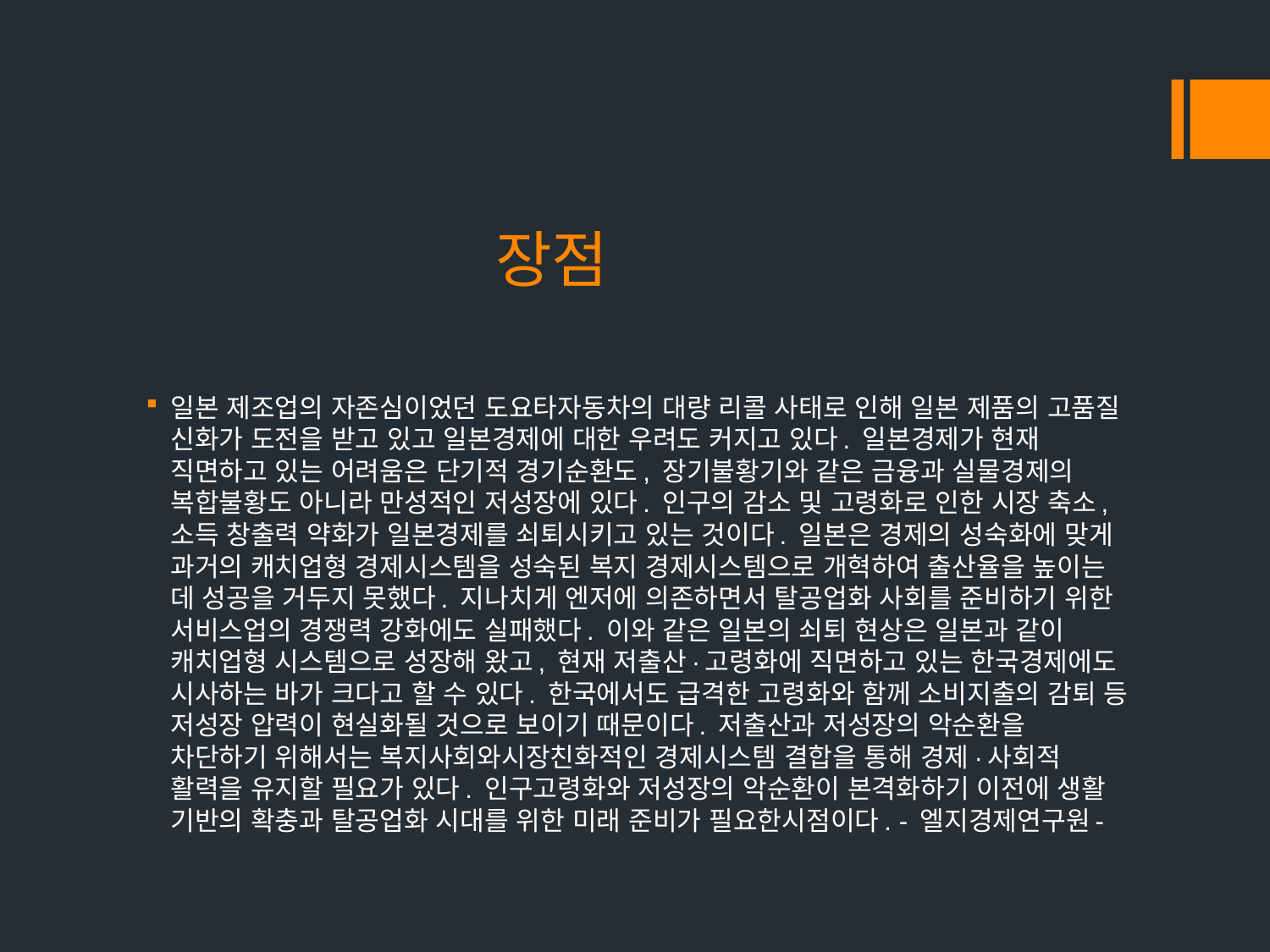

# 장점
일본 제조업의 자존심이었던 도요타자동차의 대량 리콜 사태로 인해 일본 제품의 고품질 신화가 도전을 받고 있고 일본경제에 대한 우려도 커지고 있다. 일본경제가 현재 직면하고 있는 어려움은 단기적 경기순환도, 장기불황기와 같은 금융과 실물경제의 복합불황도 아니라 만성적인 저성장에 있다. 인구의 감소 및 고령화로 인한 시장 축소, 소득 창출력 약화가 일본경제를 쇠퇴시키고 있는 것이다. 일본은 경제의 성숙화에 맞게 과거의 캐치업형 경제시스템을 성숙된 복지 경제시스템으로 개혁하여 출산율을 높이는 데 성공을 거두지 못했다. 지나치게 엔저에 의존하면서 탈공업화 사회를 준비하기 위한 서비스업의 경쟁력 강화에도 실패했다. 이와 같은 일본의 쇠퇴 현상은 일본과 같이 캐치업형 시스템으로 성장해 왔고, 현재 저출산·고령화에 직면하고 있는 한국경제에도 시사하는 바가 크다고 할 수 있다. 한국에서도 급격한 고령화와 함께 소비지출의 감퇴 등 저성장 압력이 현실화될 것으로 보이기 때문이다. 저출산과 저성장의 악순환을 차단하기 위해서는 복지사회와시장친화적인 경제시스템 결합을 통해 경제·사회적 활력을 유지할 필요가 있다. 인구고령화와 저성장의 악순환이 본격화하기 이전에 생활 기반의 확충과 탈공업화 시대를 위한 미래 준비가 필요한시점이다. - 엘지경제연구원-